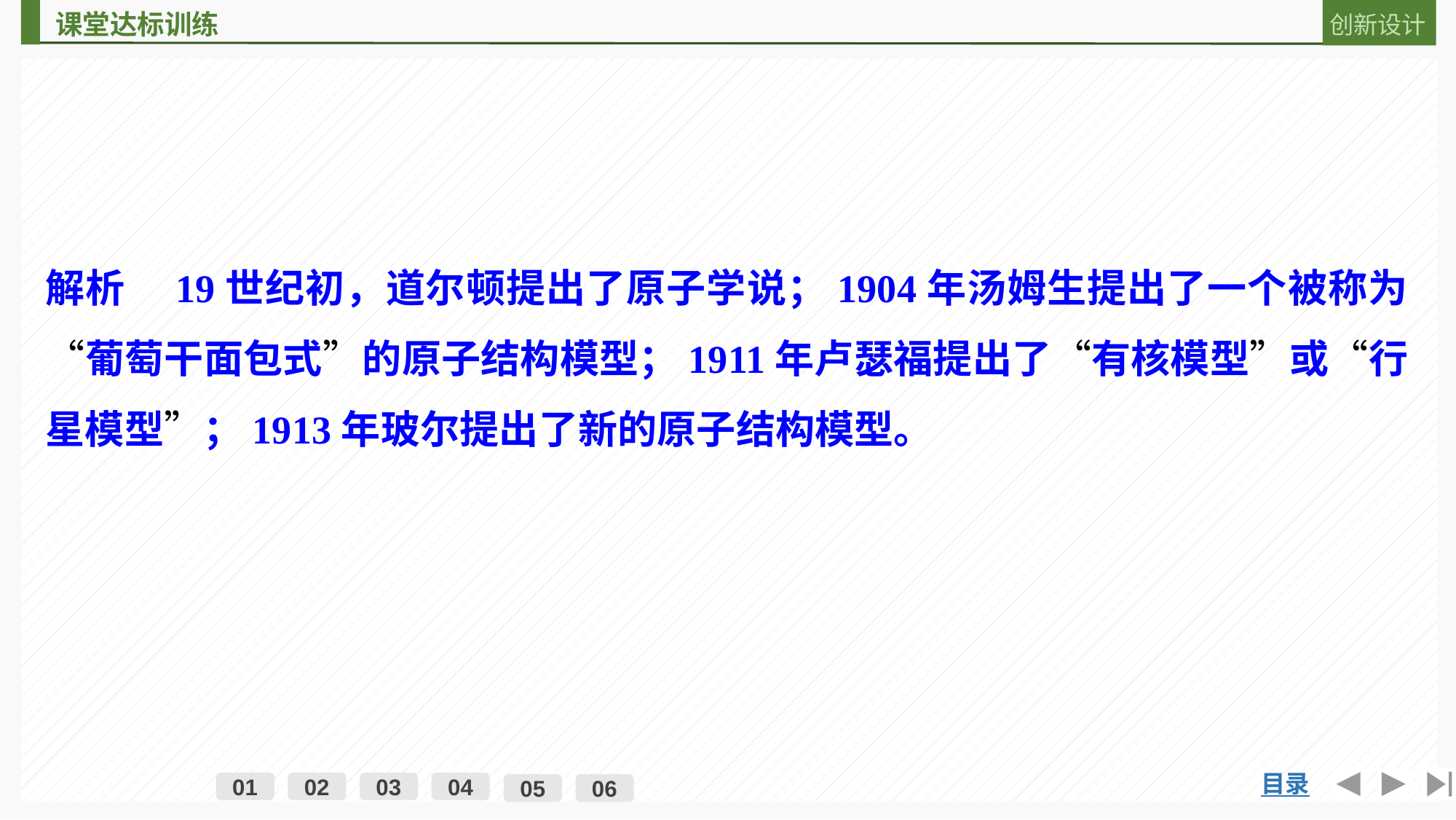

解析　19世纪初，道尔顿提出了原子学说；1904年汤姆生提出了一个被称为“葡萄干面包式”的原子结构模型；1911年卢瑟福提出了“有核模型”或“行星模型”；1913年玻尔提出了新的原子结构模型。